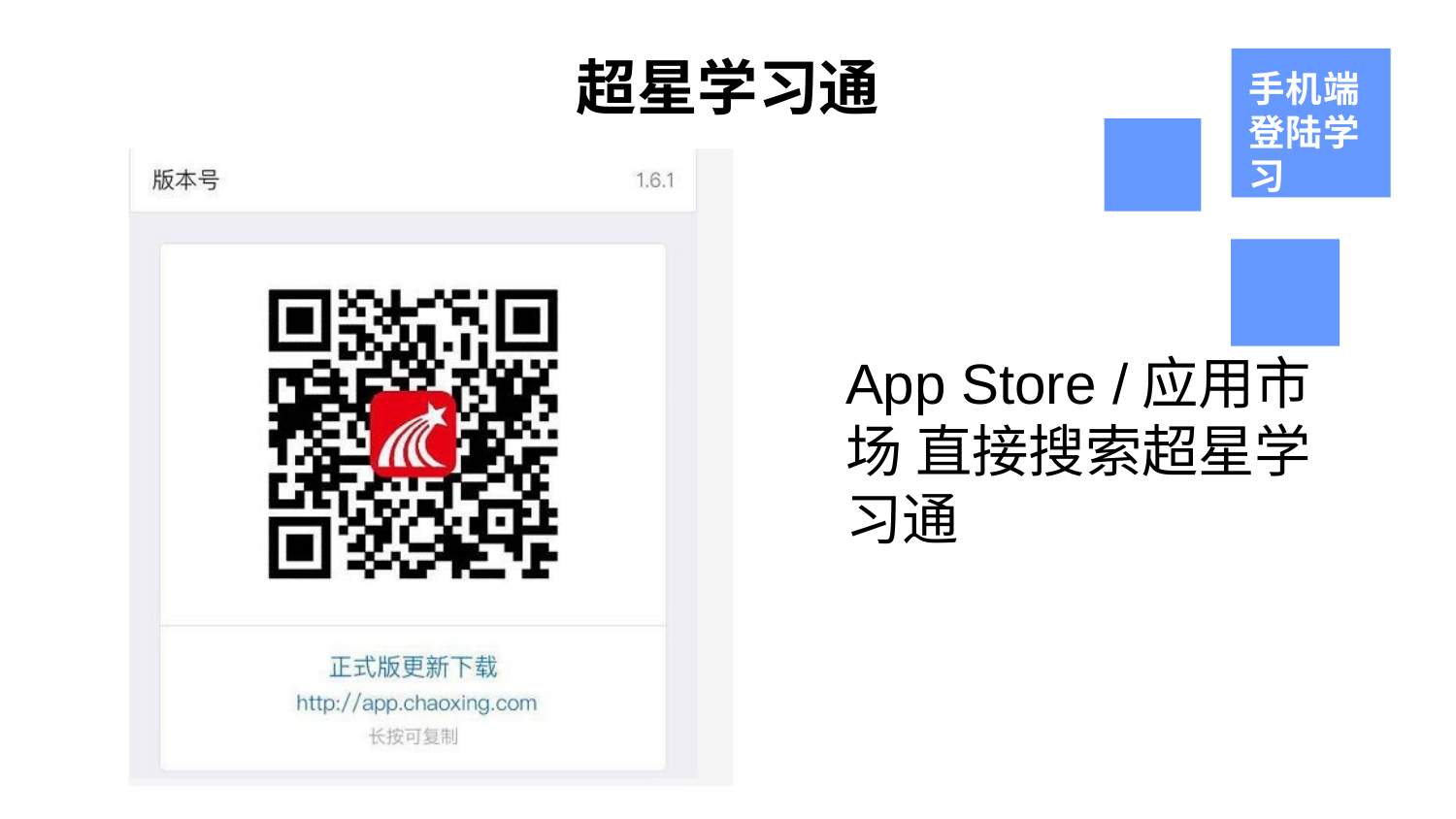

# 超星学习通
手机端 登陆学 习

App Store /应用市 场 直接搜索超星学 习通